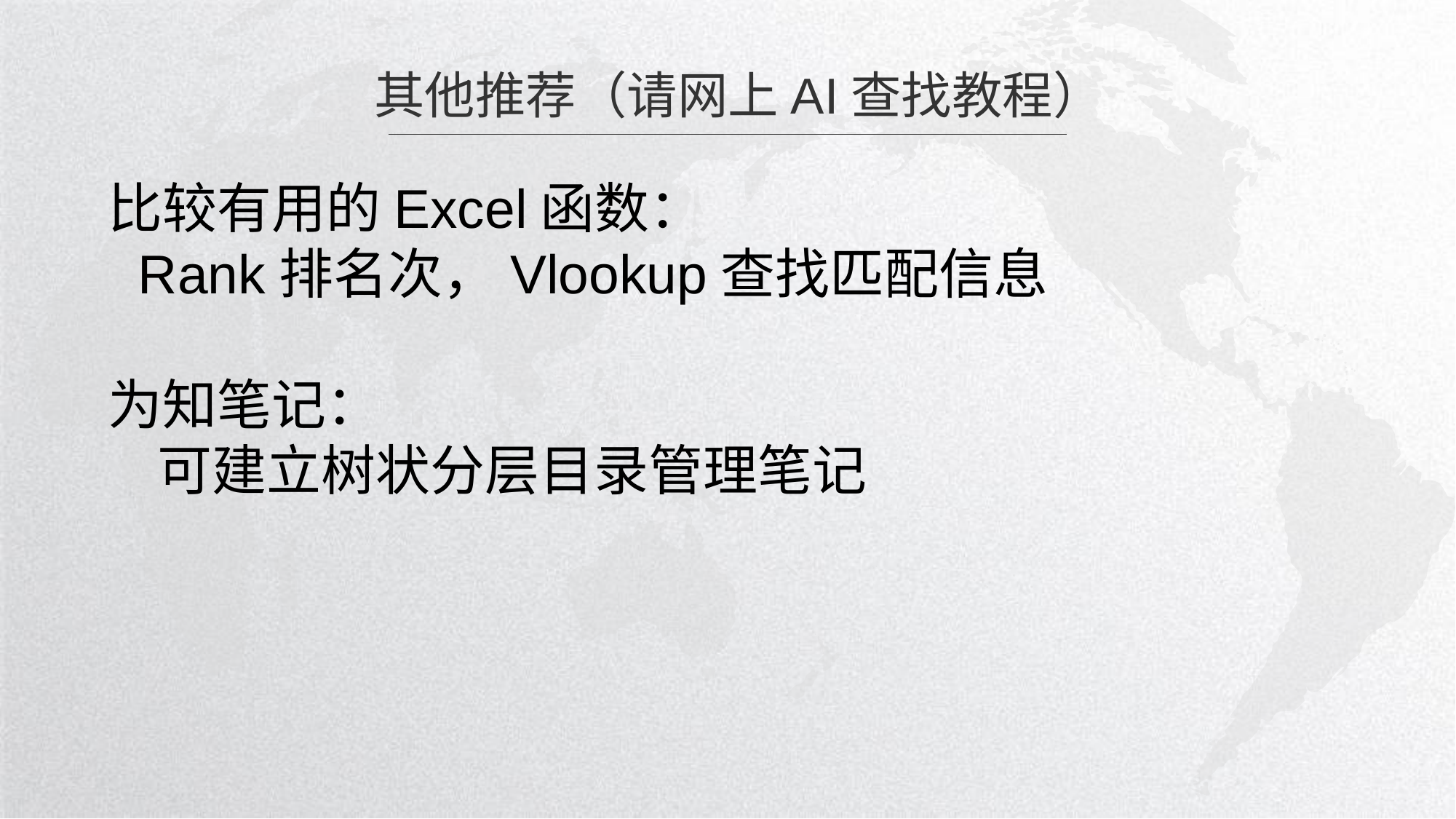

其他推荐（请网上AI查找教程）
比较有用的Excel函数：
  Rank排名次，Vlookup查找匹配信息

为知笔记：
   可建立树状分层目录管理笔记